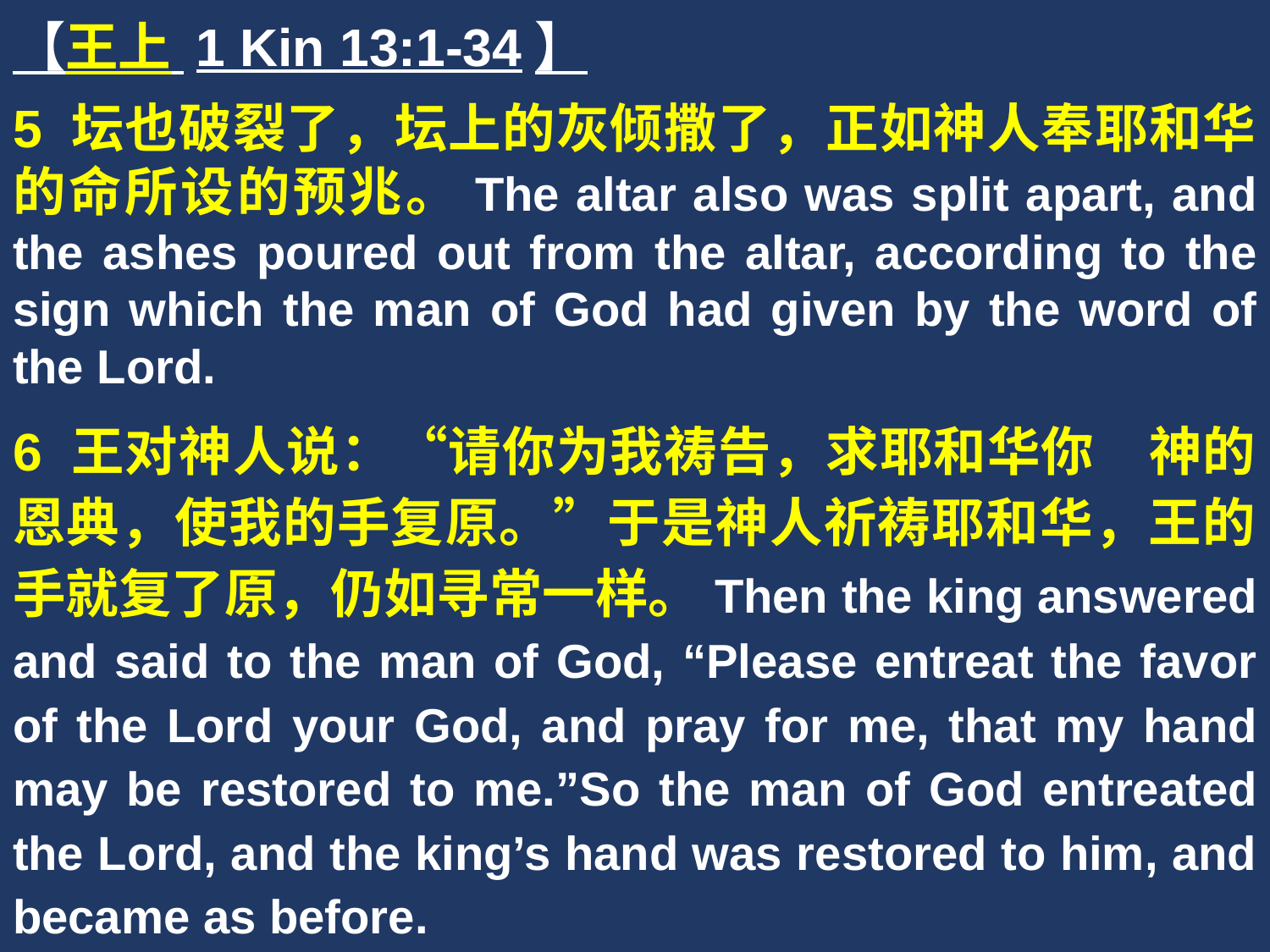

【王上 1 Kin 13:1-34】
5 坛也破裂了，坛上的灰倾撒了，正如神人奉耶和华的命所设的预兆。The altar also was split apart, and the ashes poured out from the altar, according to the sign which the man of God had given by the word of the Lord.
6 王对神人说：“请你为我祷告，求耶和华你　神的恩典，使我的手复原。”于是神人祈祷耶和华，王的手就复了原，仍如寻常一样。Then the king answered and said to the man of God, “Please entreat the favor of the Lord your God, and pray for me, that my hand may be restored to me.”So the man of God entreated the Lord, and the king’s hand was restored to him, and became as before.